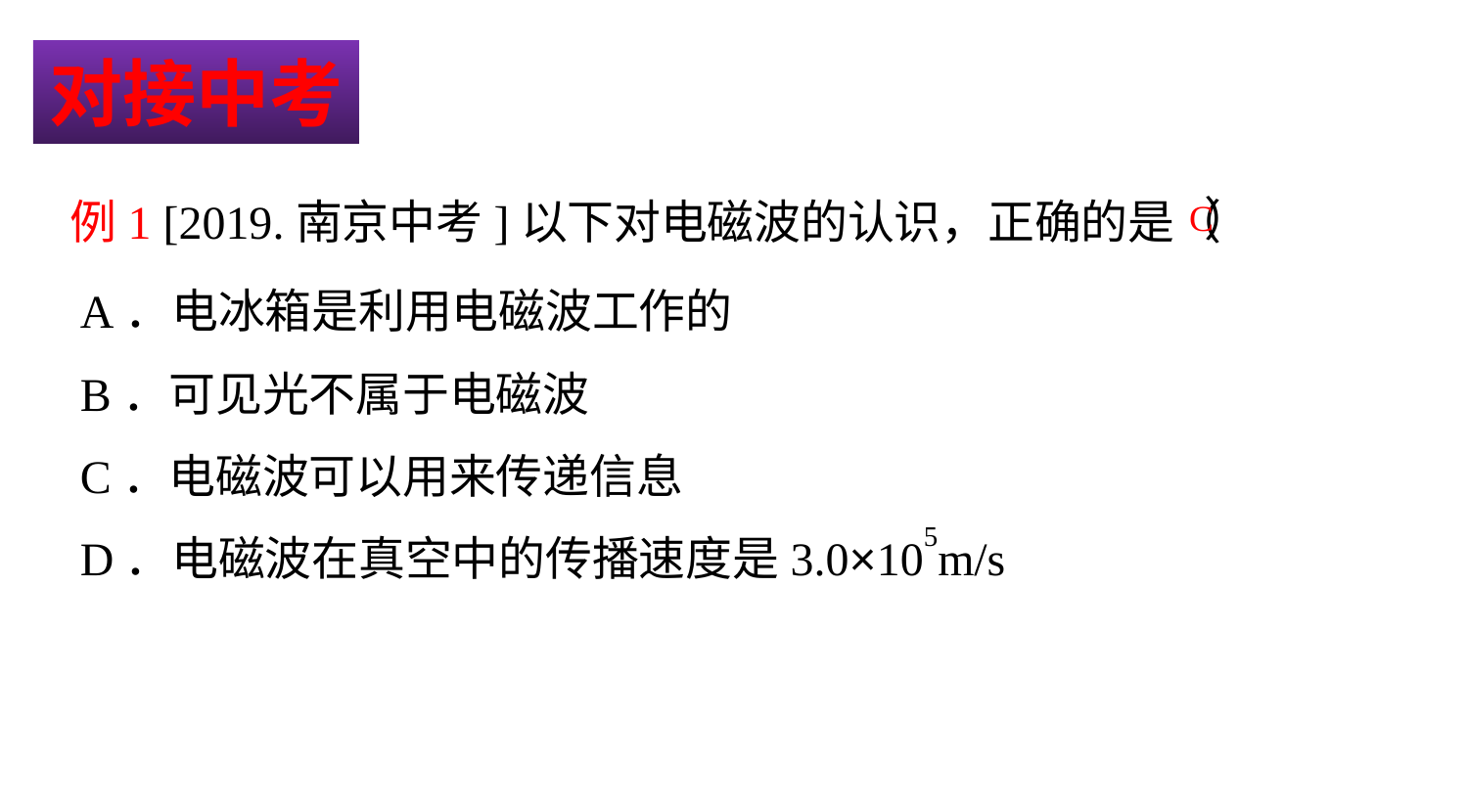

对接中考
[2019.南京中考]以下对电磁波的认识，正确的是（
例1
）
C
A．电冰箱是利用电磁波工作的

B．可见光不属于电磁波

C．电磁波可以用来传递信息

D．电磁波在真空中的传播速度是3.0×105m/s